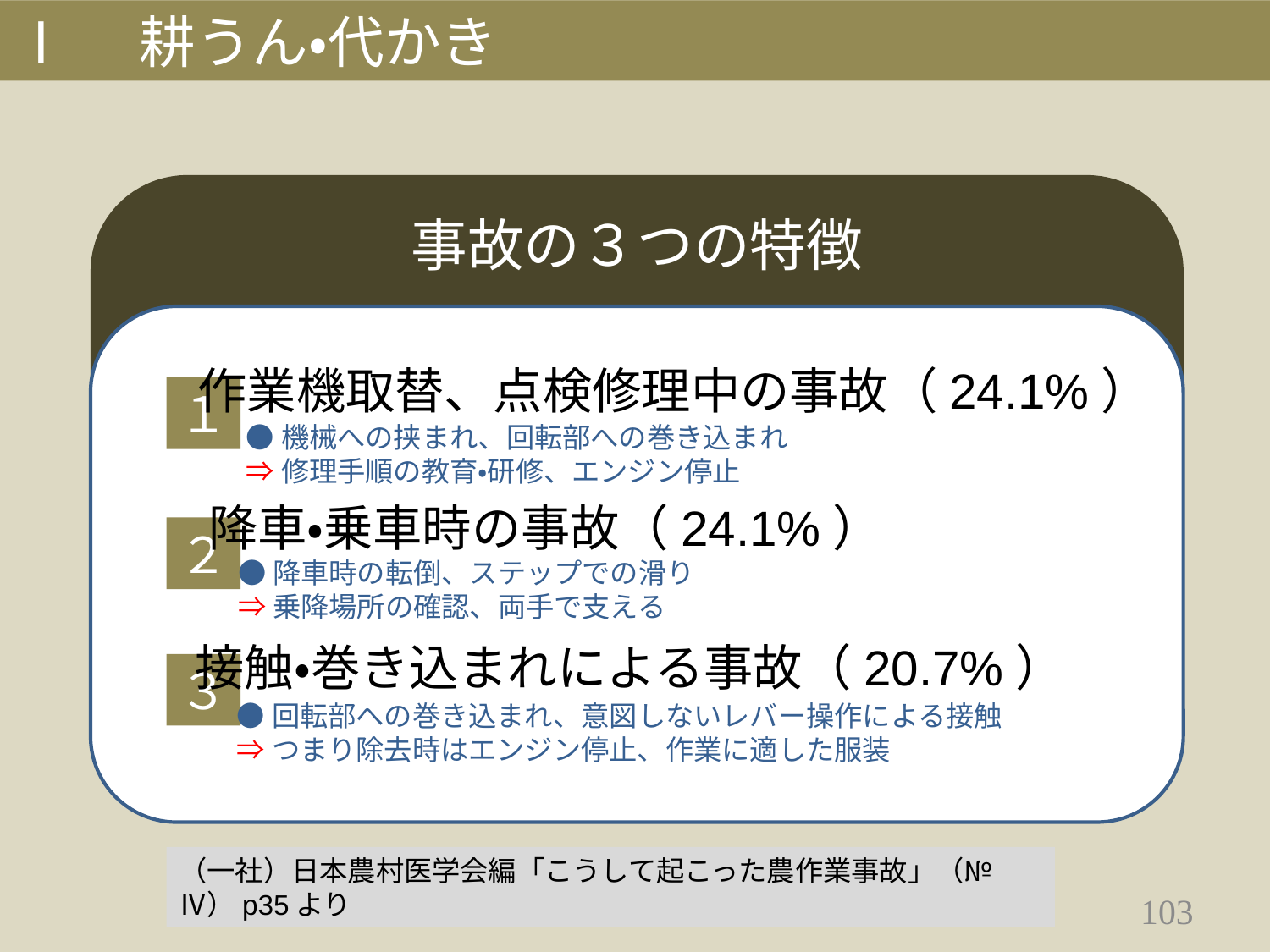

Ⅰ　耕うん・代かき
事故の３つの特徴

作業機取替、点検修理中の事故（24.1%）

１
●機械への挟まれ、回転部への巻き込まれ
⇒修理手順の教育・研修、エンジン停止
降車・乗車時の事故（24.1%）
２
●降車時の転倒、ステップでの滑り
⇒乗降場所の確認、両手で支える
接触・巻き込まれによる事故（20.7%）

３
●回転部への巻き込まれ、意図しないレバー操作による接触
⇒つまり除去時はエンジン停止、作業に適した服装
（一社）日本農村医学会編「こうして起こった農作業事故」（№Ⅳ）p35より
103